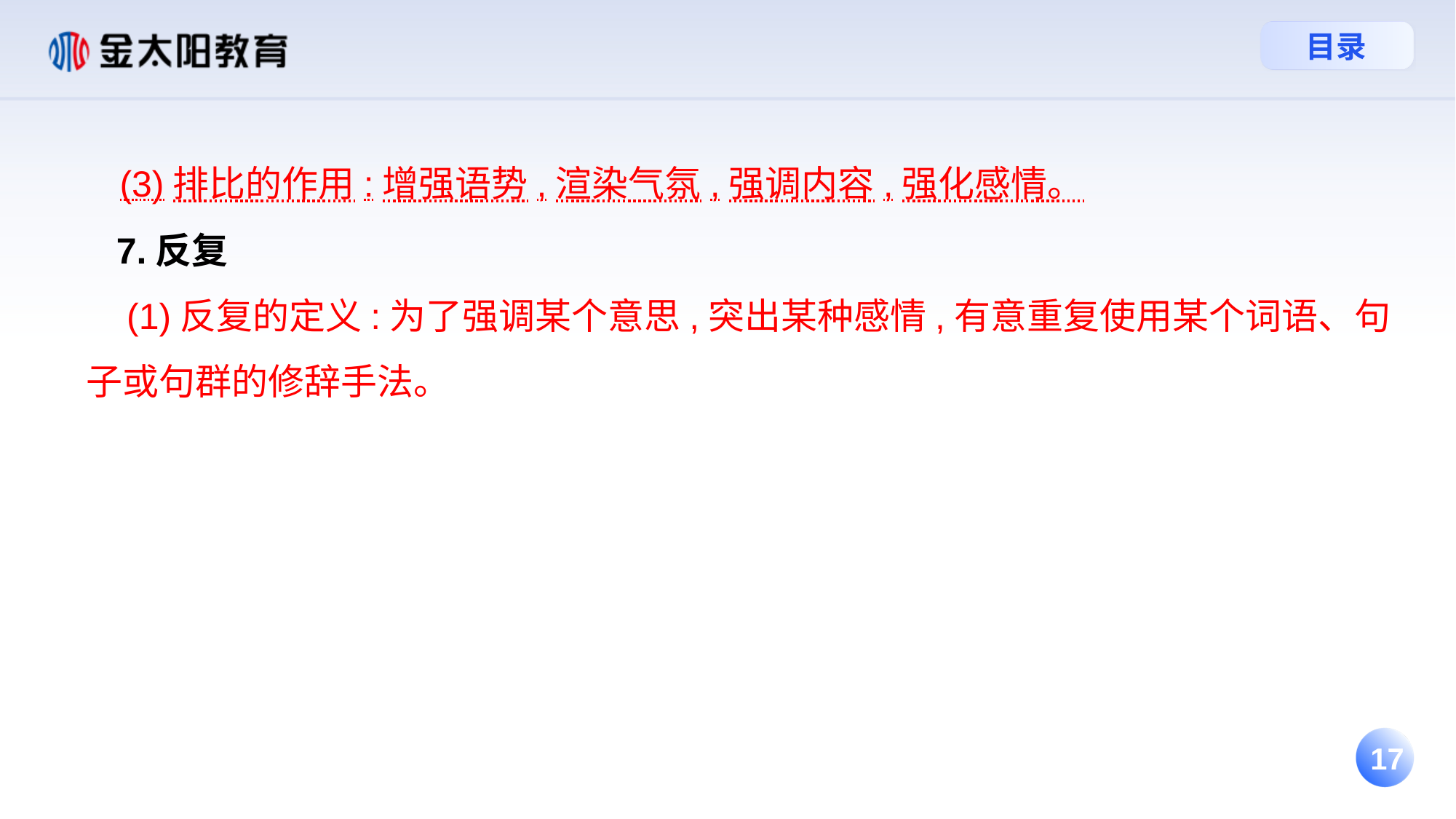

(3)排比的作用:增强语势,渲染气氛,强调内容,强化感情。
   7.反复
    (1)反复的定义:为了强调某个意思,突出某种感情,有意重复使用某个词语、句子或句群的修辞手法。